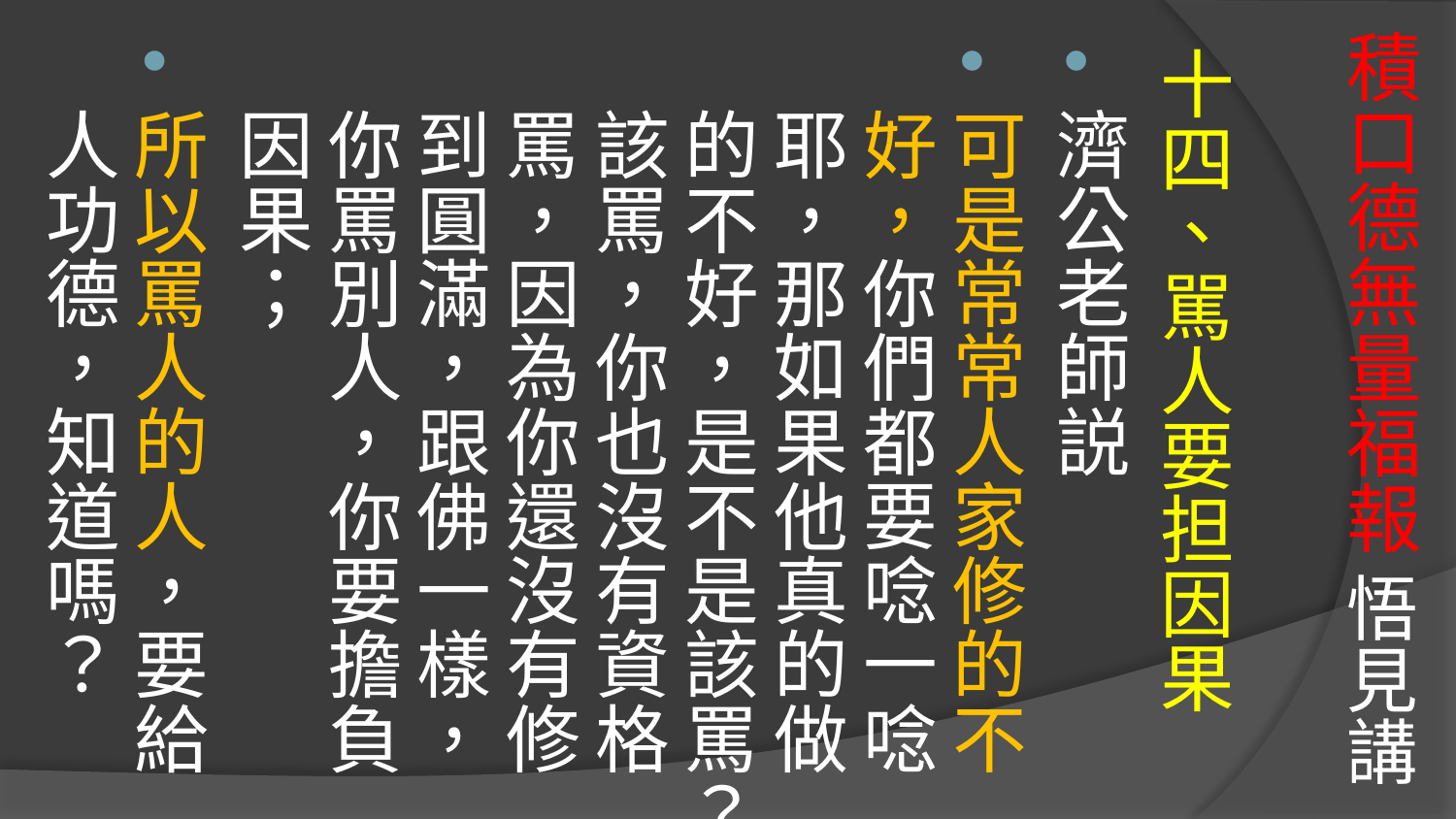

# 積口德無量福報 悟見講
十四、駡人要担因果
濟公老師説
可是常常人家修的不好，你們都要唸一唸耶，那如果他真的做的不好，是不是該罵？該罵，你也沒有資格罵，因為你還沒有修到圓滿，跟佛一樣，你罵別人，你要擔負因果；
所以罵人的人，要給人功德，知道嗎？